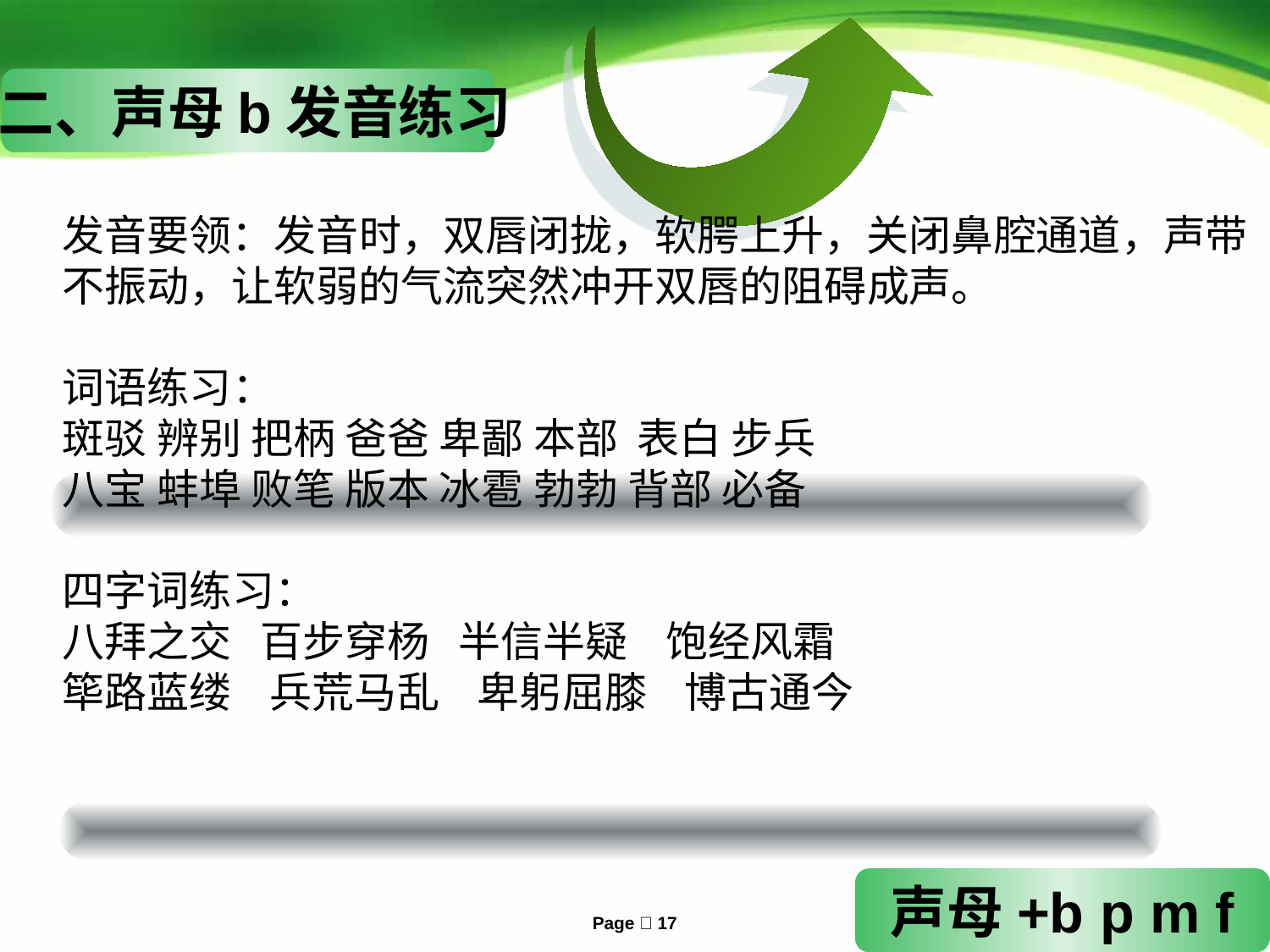

二、声母b发音练习

发音要领：发音时，双唇闭拢，软腭上升，关闭鼻腔通道，声带不振动，让软弱的气流突然冲开双唇的阻碍成声。

词语练习：
斑驳 辨别 把柄 爸爸 卑鄙 本部  表白 步兵
八宝 蚌埠 败笔 版本 冰雹 勃勃 背部 必备

四字词练习：
八拜之交   百步穿杨   半信半疑    饱经风霜
筚路蓝缕    兵荒马乱    卑躬屈膝    博古通今

声母+b p m f